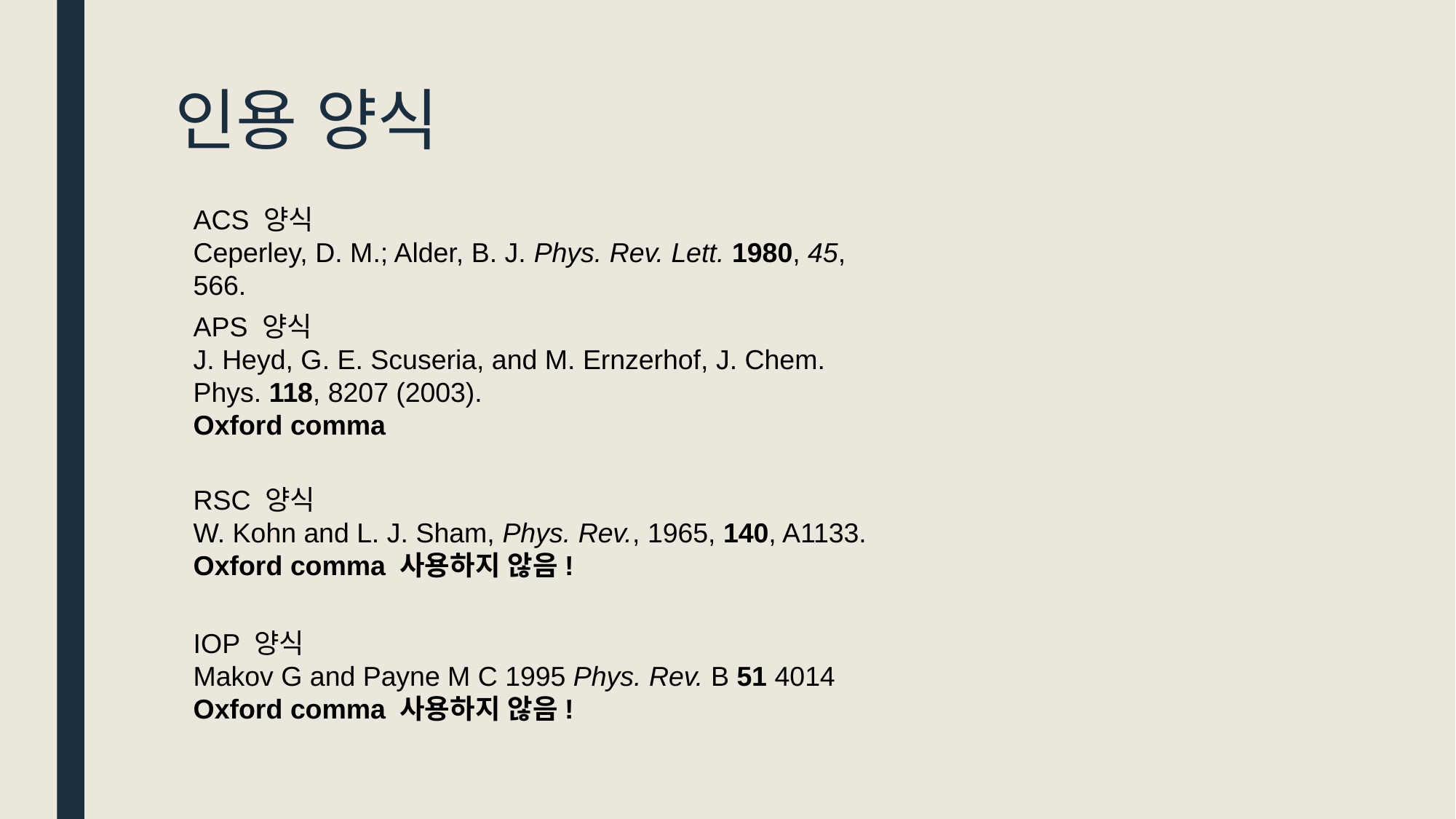

# 인용 양식
ACS 양식
Ceperley, D. M.; Alder, B. J. Phys. Rev. Lett. 1980, 45, 566.

APS 양식
J. Heyd, G. E. Scuseria, and M. Ernzerhof, J. Chem. Phys. 118, 8207 (2003).
Oxford comma

RSC 양식
W. Kohn and L. J. Sham, Phys. Rev., 1965, 140, A1133.
Oxford comma 사용하지 않음!

IOP 양식
Makov G and Payne M C 1995 Phys. Rev. B 51 4014
Oxford comma 사용하지 않음!